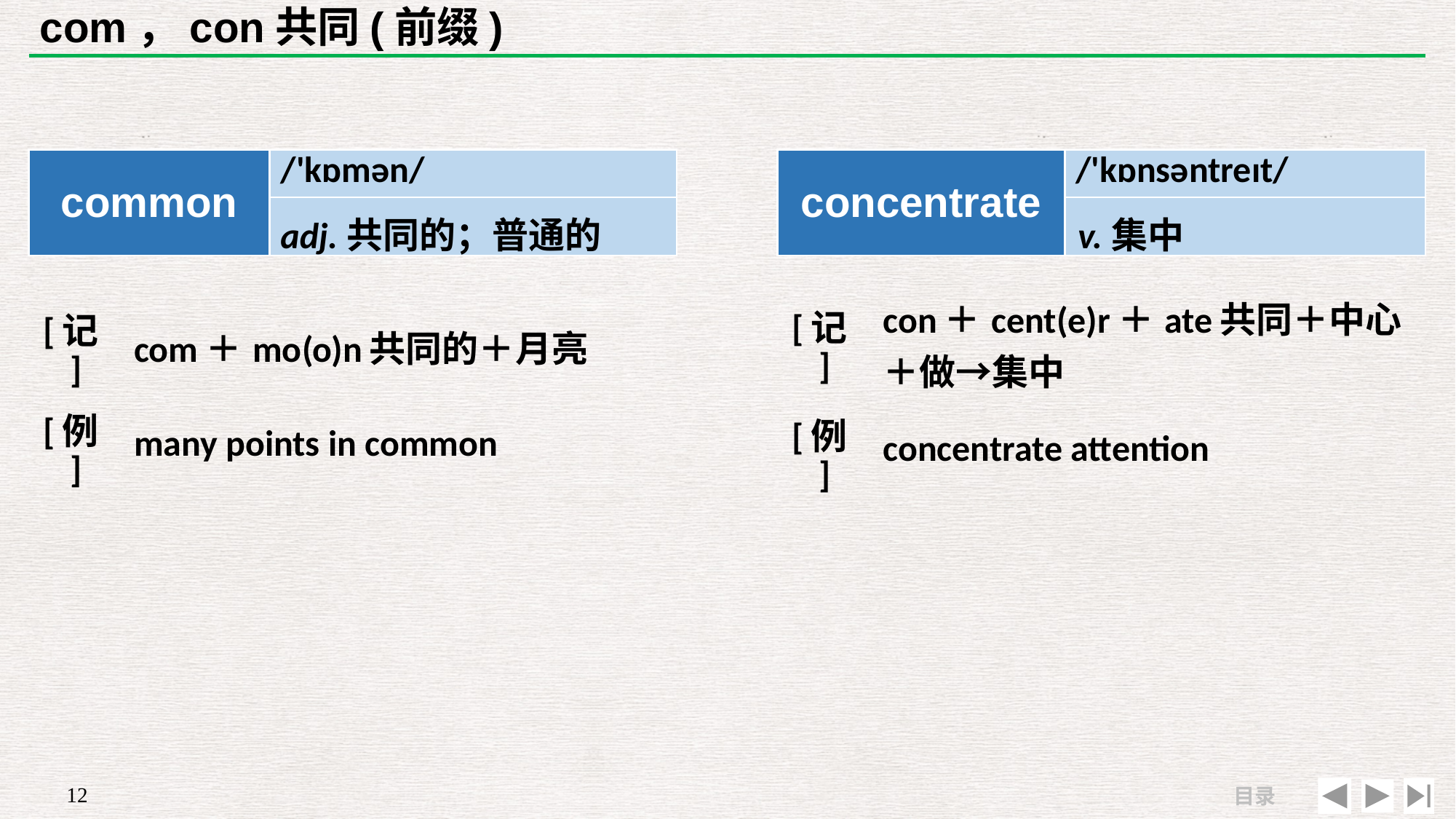

# com，con共同(前缀)

| common | /'kɒmən/ |
| --- | --- |
|  |  |
| concentrate | /'kɒnsəntreɪt/ |
| --- | --- |
|  |  |
v.集中
adj.共同的；普通的
| [记] | con＋cent(e)r＋ate共同＋中心＋做→集中 |
| --- | --- |
| [例] | concentrate attention |
| [记] | com＋mo(o)n共同的＋月亮 |
| --- | --- |
| [例] | many points in common |